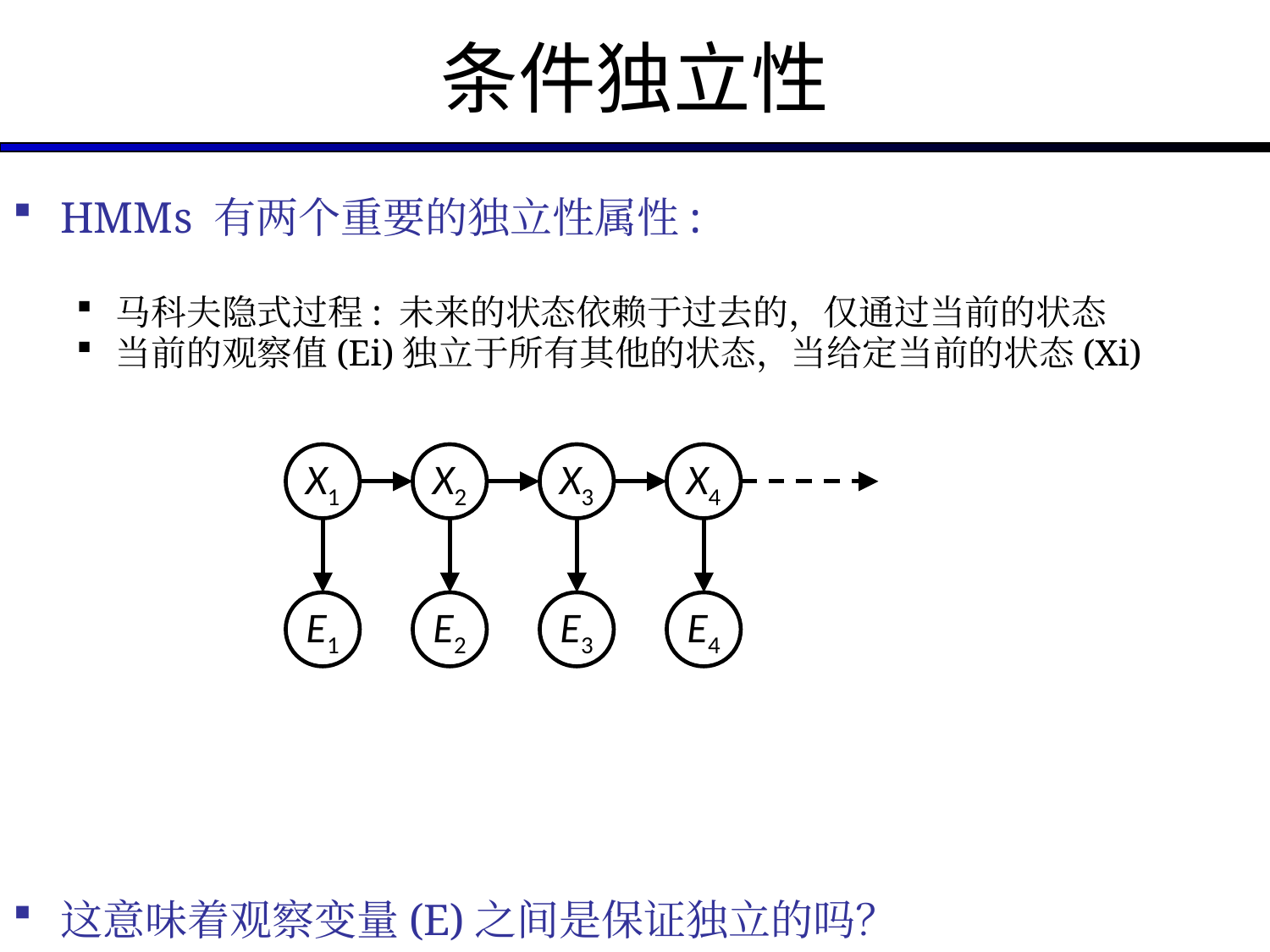

# 条件独立性
HMMs 有两个重要的独立性属性:

马科夫隐式过程: 未来的状态依赖于过去的，仅通过当前的状态
当前的观察值(Ei)独立于所有其他的状态，当给定当前的状态(Xi)

这意味着观察变量(E)之间是保证独立的吗？

[ 不是, 它们通过隐藏状态趋向于相互关联 ]
X1
X2
X3
X4
X5
E1
E2
E3
E4
E5